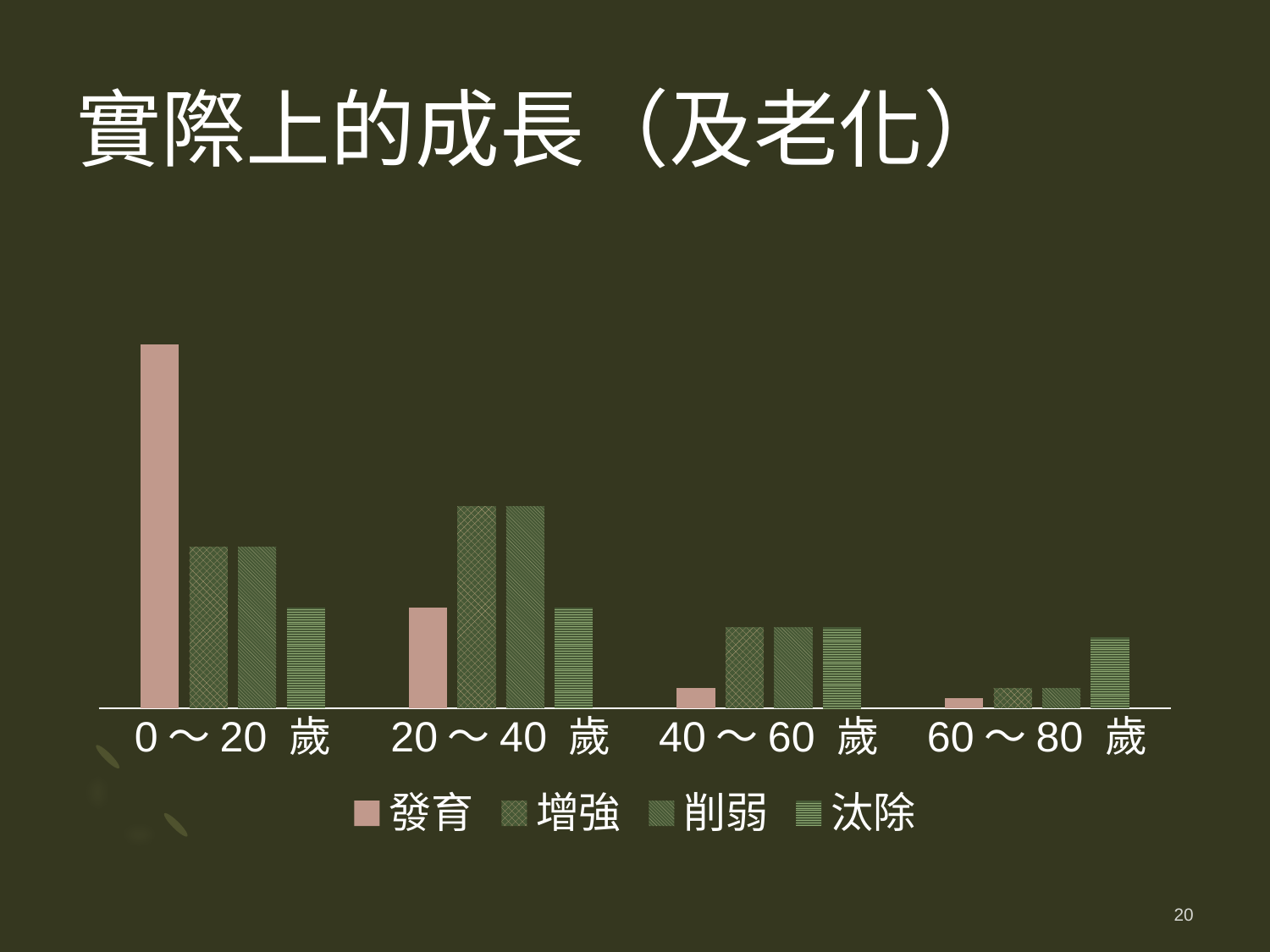

# 實際上的成長（及老化）

### Chart

| Category | 發育 | 增強 | 削弱 | 汰除 |
|---|---|---|---|---|
| 0～20 歲 | 180.0 | 80.0 | 80.0 | 50.0 |
| 20～40 歲 | 50.0 | 100.0 | 100.0 | 50.0 |
| 40～60 歲 | 10.0 | 40.0 | 40.0 | 40.0 |
| 60～80 歲 | 5.0 | 10.0 | 10.0 | 35.0 |
20